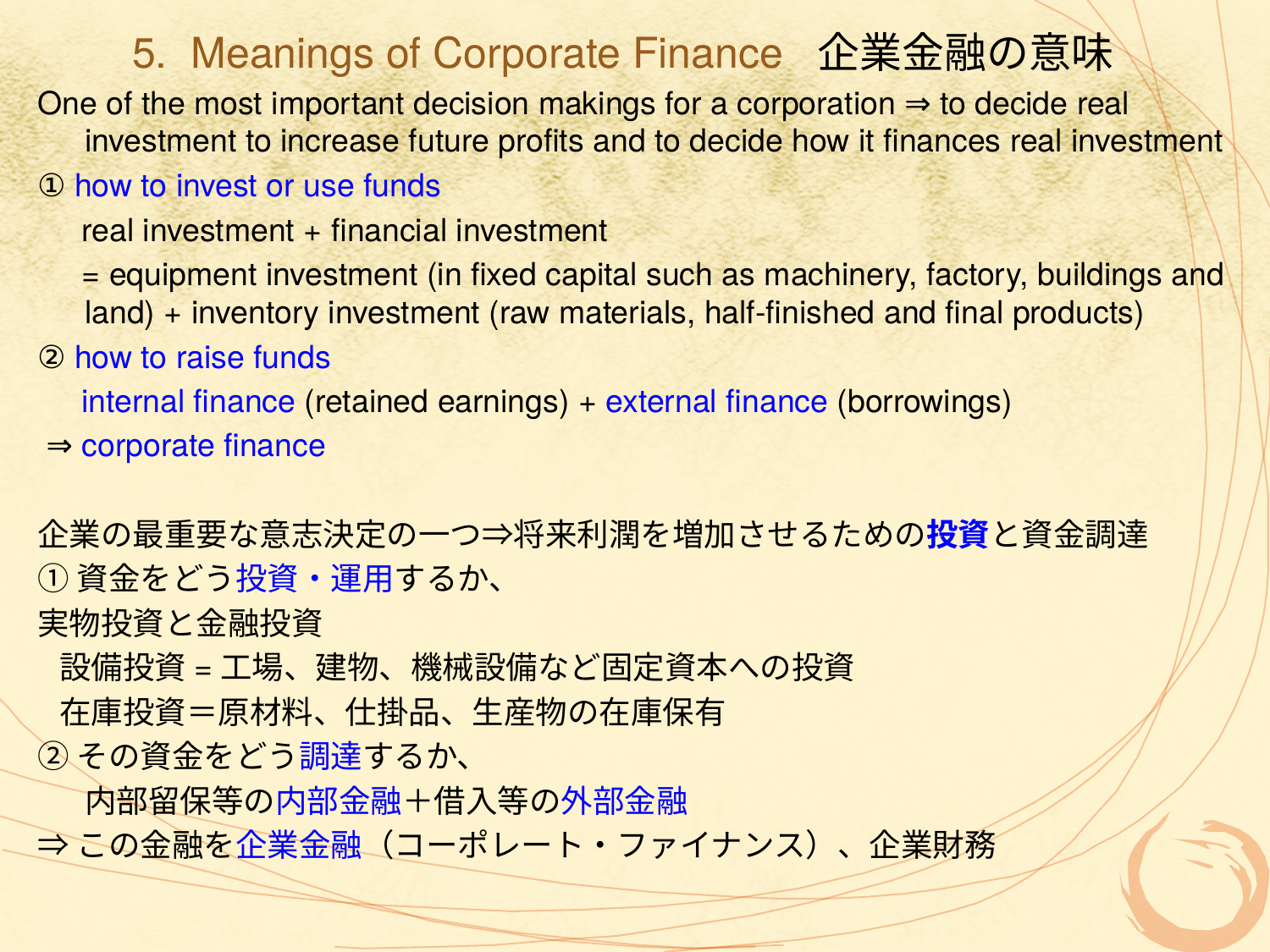

5.  Meanings of Corporate Finance  企業金融の意味
One of the most important decision makings for a corporation ⇒ to decide real investment to increase future profits and to decide how it finances real investment
① how to invest or use funds
     real investment + financial investment
     = equipment investment (in fixed capital such as machinery, factory, buildings and land) + inventory investment (raw materials, half-finished and final products)
② how to raise funds
     internal finance (retained earnings) + external finance (borrowings)
 ⇒ corporate finance

企業の最重要な意志決定の一つ⇒将来利潤を増加させるための投資と資金調達
①資金をどう投資・運用するか、
実物投資と金融投資
  設備投資=工場、建物、機械設備など固定資本への投資
  在庫投資＝原材料、仕掛品、生産物の在庫保有
②その資金をどう調達するか、
　	内部留保等の内部金融＋借入等の外部金融
⇒この金融を企業金融（コーポレート・ファイナンス）、企業財務